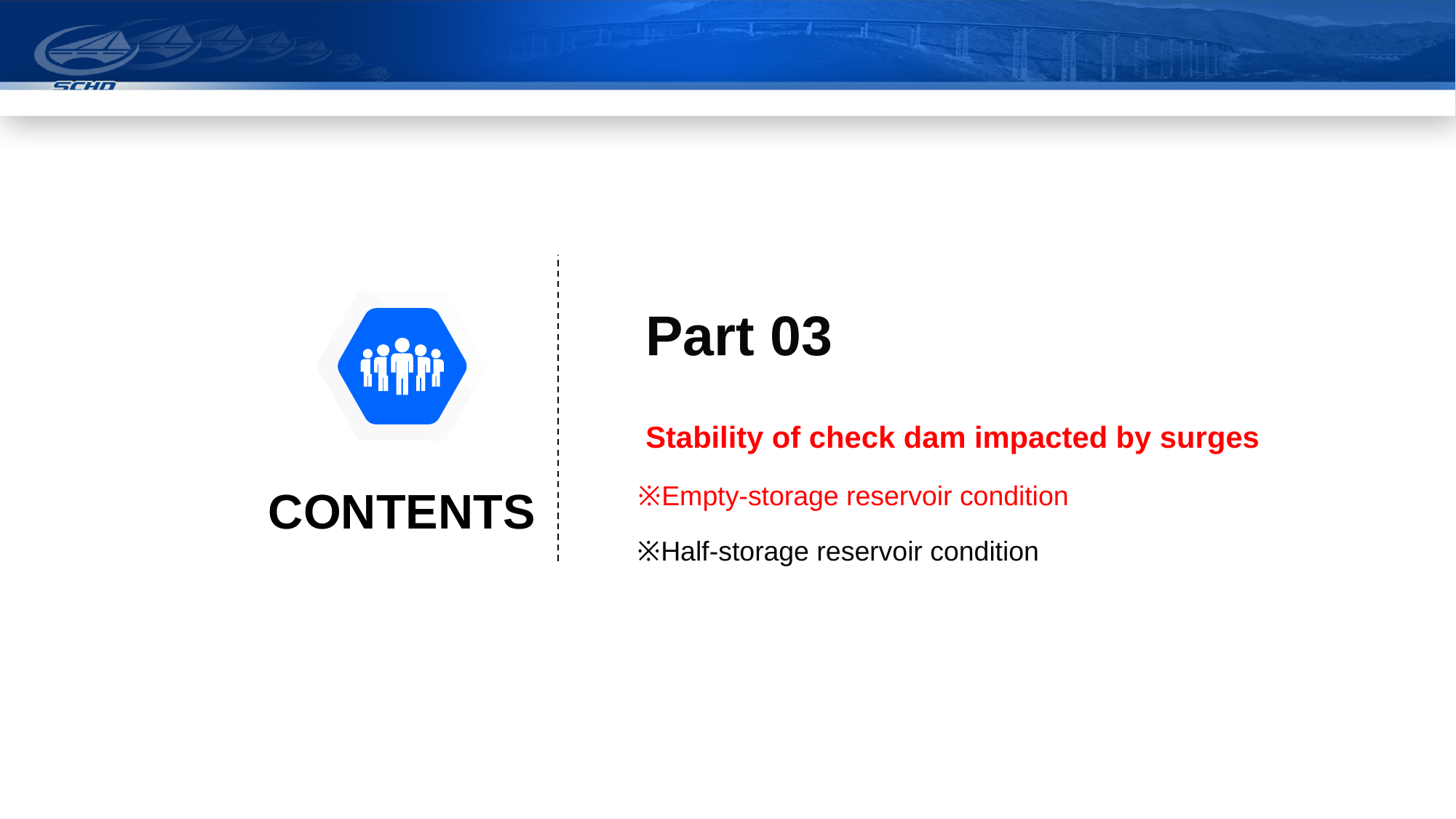

彭州至汶川高速方案研究
成都经济区环线高速公路彭州连接线工可
Part 03
Stability of check dam impacted by surges

CONTENTS

※ Empty‑storage reservoir condition
※ Half‑storage reservoir condition